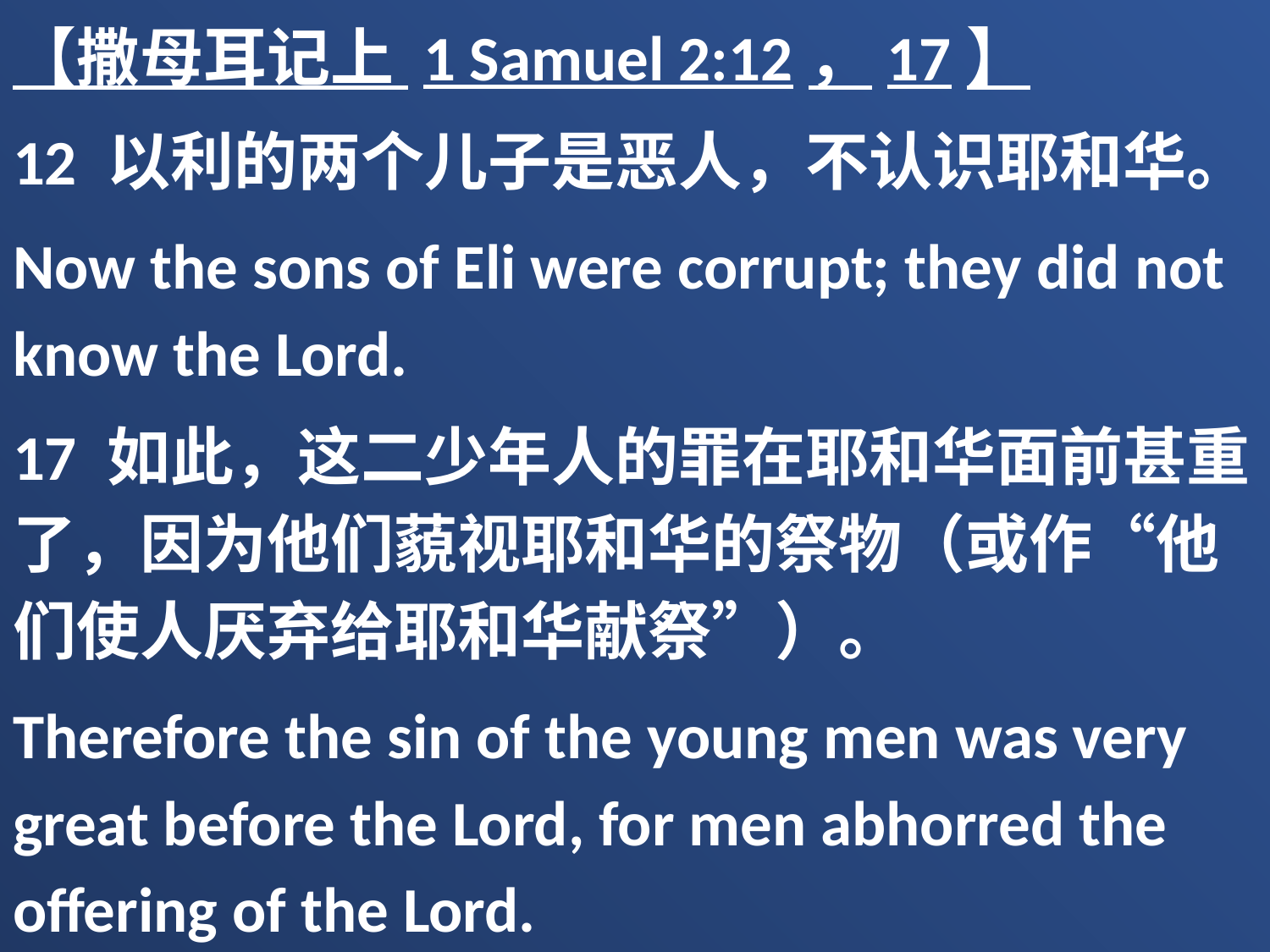

【撒母耳记上 1 Samuel 2:12，17】
12 以利的两个儿子是恶人，不认识耶和华。
Now the sons of Eli were corrupt; they did not know the Lord.
17 如此，这二少年人的罪在耶和华面前甚重了，因为他们藐视耶和华的祭物（或作“他们使人厌弃给耶和华献祭”）。
Therefore the sin of the young men was very great before the Lord, for men abhorred the offering of the Lord.